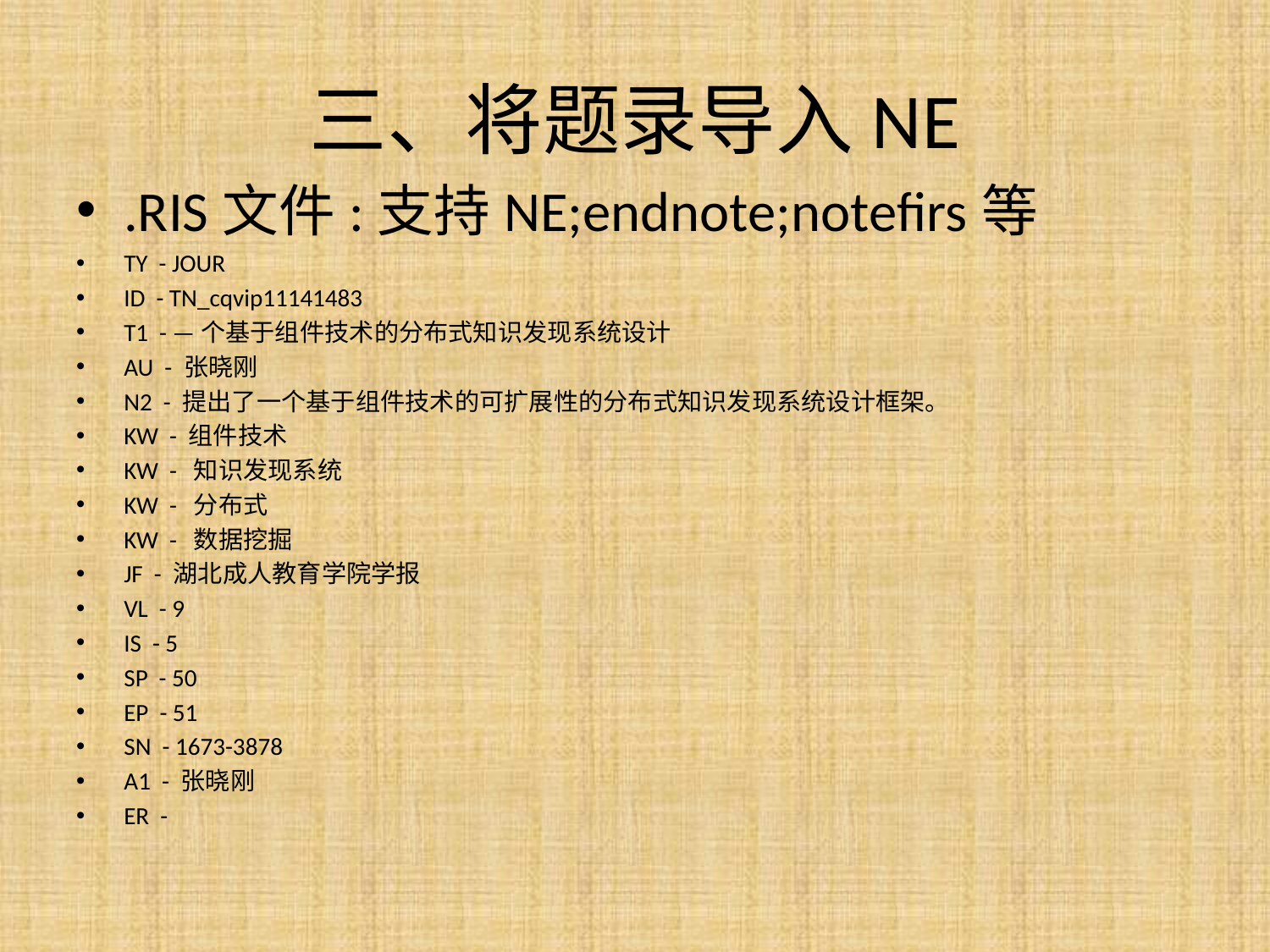

# 三、将题录导入NE

.RIS文件:支持NE;endnote;notefirs等
TY  - JOUR
ID  - TN_cqvip11141483
T1  - —个基于组件技术的分布式知识发现系统设计
AU  - 张晓刚
N2  - 提出了一个基于组件技术的可扩展性的分布式知识发现系统设计框架。
KW  - 组件技术
KW  -  知识发现系统
KW  -  分布式
KW  -  数据挖掘
JF  - 湖北成人教育学院学报
VL  - 9
IS  - 5
SP  - 50
EP  - 51
SN  - 1673-3878
A1  - 张晓刚
ER  -